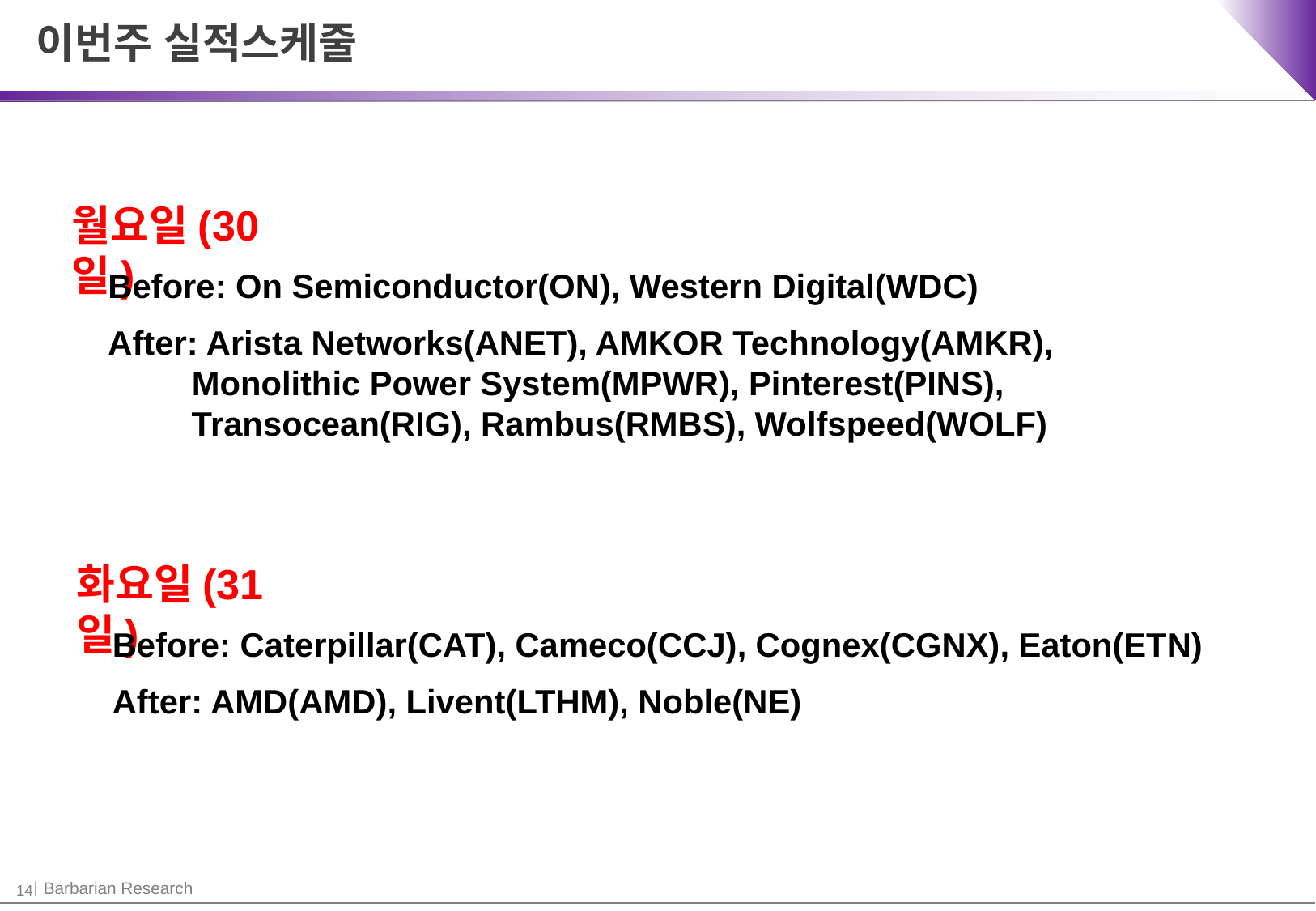

이번주 실적스케줄
월요일(30일)
Before: On Semiconductor(ON), Western Digital(WDC)
After: Arista Networks(ANET), AMKOR Technology(AMKR),
         Monolithic Power System(MPWR), Pinterest(PINS),
         Transocean(RIG), Rambus(RMBS), Wolfspeed(WOLF)
화요일(31일)
Before: Caterpillar(CAT), Cameco(CCJ), Cognex(CGNX), Eaton(ETN)
After: AMD(AMD), Livent(LTHM), Noble(NE)